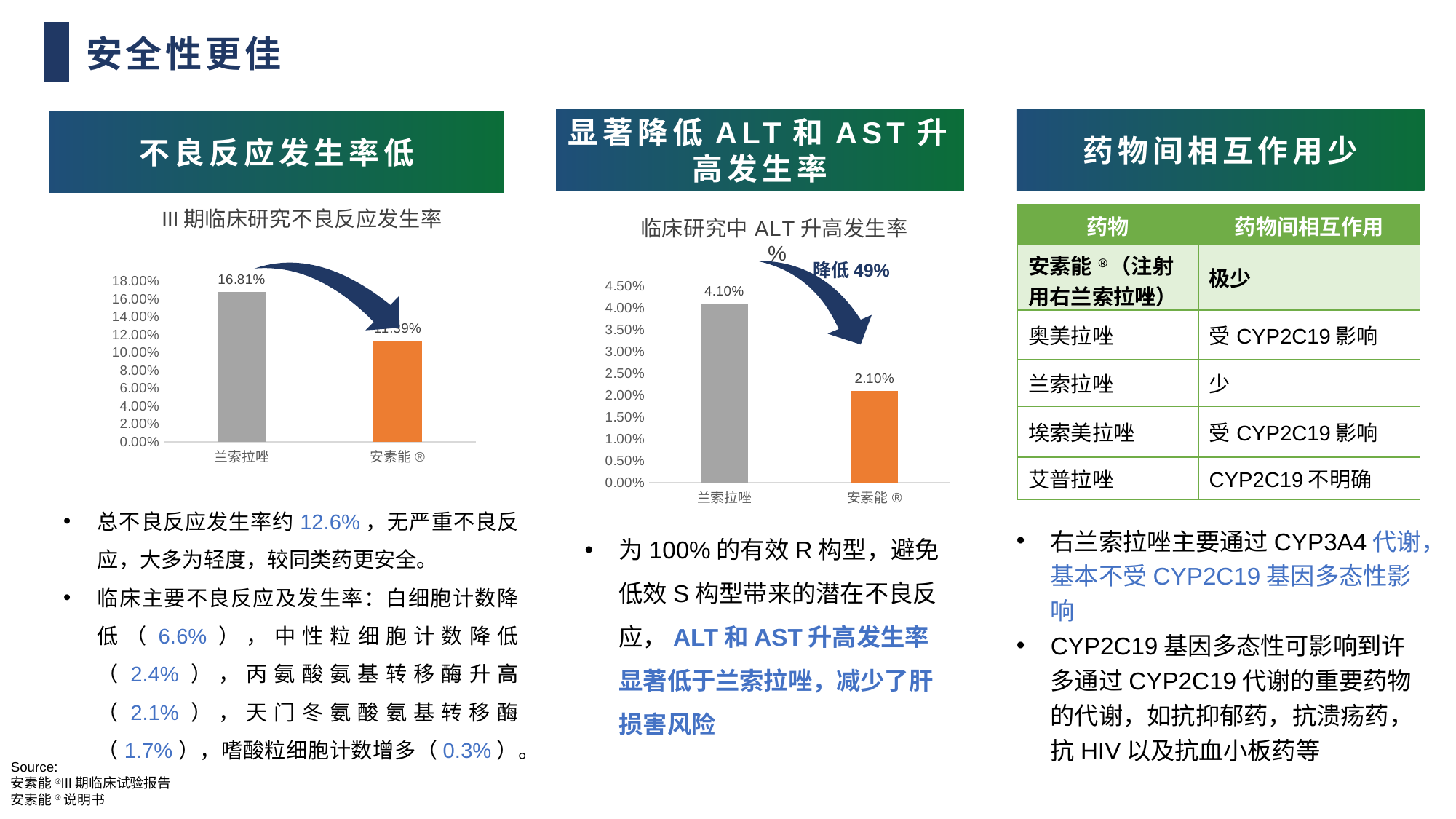

# 安全性更佳
显著降低ALT和AST升高发生率
药物间相互作用少
不良反应发生率低

### Chart: 临床研究中ALT升高发生率%

| Category | ALT升高发生率 |
|---|---|
| 兰索拉唑 | 0.041 |
| 安素能® | 0.021 |
降低49%

### Chart: III期临床研究不良反应发生率

| Category | 不良反应发生率 |
|---|---|
| 兰索拉唑 | 0.1681 |
| 安素能® | 0.1139 |
| 药物 | 药物间相互作用 |
| --- | --- |
| 安素能®（注射用右兰索拉唑） | 极少 |
| 奥美拉唑 | 受CYP2C19影响 |
| 兰索拉唑 | 少 |
| 埃索美拉唑 | 受CYP2C19影响 |
| 艾普拉唑 | CYP2C19不明确 |
降低67%
总不良反应发生率约12.6%，无严重不良反应，大多为轻度，较同类药更安全。
临床主要不良反应及发生率：白细胞计数降低（6.6%），中性粒细胞计数降低（2.4%），丙氨酸氨基转移酶升高（2.1%），天门冬氨酸氨基转移酶（1.7%），嗜酸粒细胞计数增多（0.3%）。
为100%的有效R构型，避免低效S构型带来的潜在不良反应，ALT和AST升高发生率显著低于兰索拉唑，减少了肝损害风险
右兰索拉唑主要通过CYP3A4代谢，基本不受CYP2C19基因多态性影响
CYP2C19基因多态性可影响到许多通过CYP2C19代谢的重要药物的代谢，如抗抑郁药，抗溃疡药，抗HIV以及抗血小板药等
Source:
安素能®III期临床试验报告
安素能®说明书